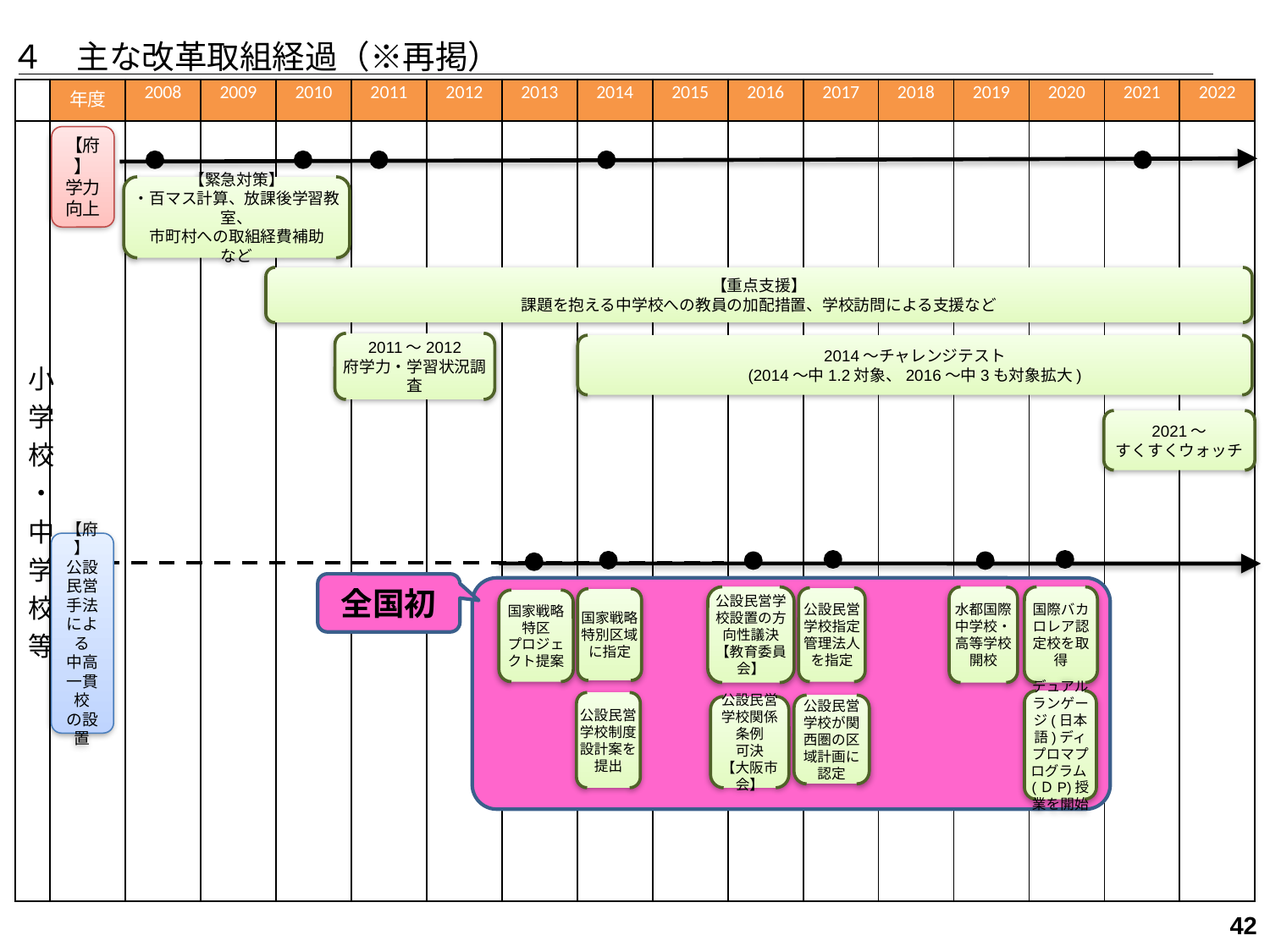

４　主な改革取組経過（※再掲）
|  | 年度 | 2008 | 2009 | 2010 | 2011 | 2012 | 2013 | 2014 | 2015 | 2016 | 2017 | 2018 | 2019 | 2020 | 2021 | 2022 |
| --- | --- | --- | --- | --- | --- | --- | --- | --- | --- | --- | --- | --- | --- | --- | --- | --- |
| 小学校・中学校等 |  |  |  |  |  |  |  |  |  |  |  |  |  |  |  |  |
【府】
学力向上

【緊急対策】
・百マス計算、放課後学習教室、
市町村への取組経費補助
など
【重点支援】
課題を抱える中学校への教員の加配措置、学校訪問による支援など
2011～2012
府学力・学習状況調査
2014～チャレンジテスト
(2014～中1.2対象、2016～中3も対象拡大)
2021～
すくすくウォッチ
【府】
公設民営
手法による
中高一貫校
の設置

全国初

公設民営学校設置の方向性議決
【教育委員会】
水都国際中学校・高等学校開校
国際バカロレア認定校を取得
公設民営学校指定管理法人を指定
国家戦略特別区域に指定
国家戦略特区
プロジェクト提案
デュアルランゲージ(日本語)ディプロマプログラム(ＤP)授業を開始
公設民営学校制度設計案を提出
公設民営学校が関西圏の区域計画に
認定
公設民営学校関係条例
可決
【大阪市会】
42